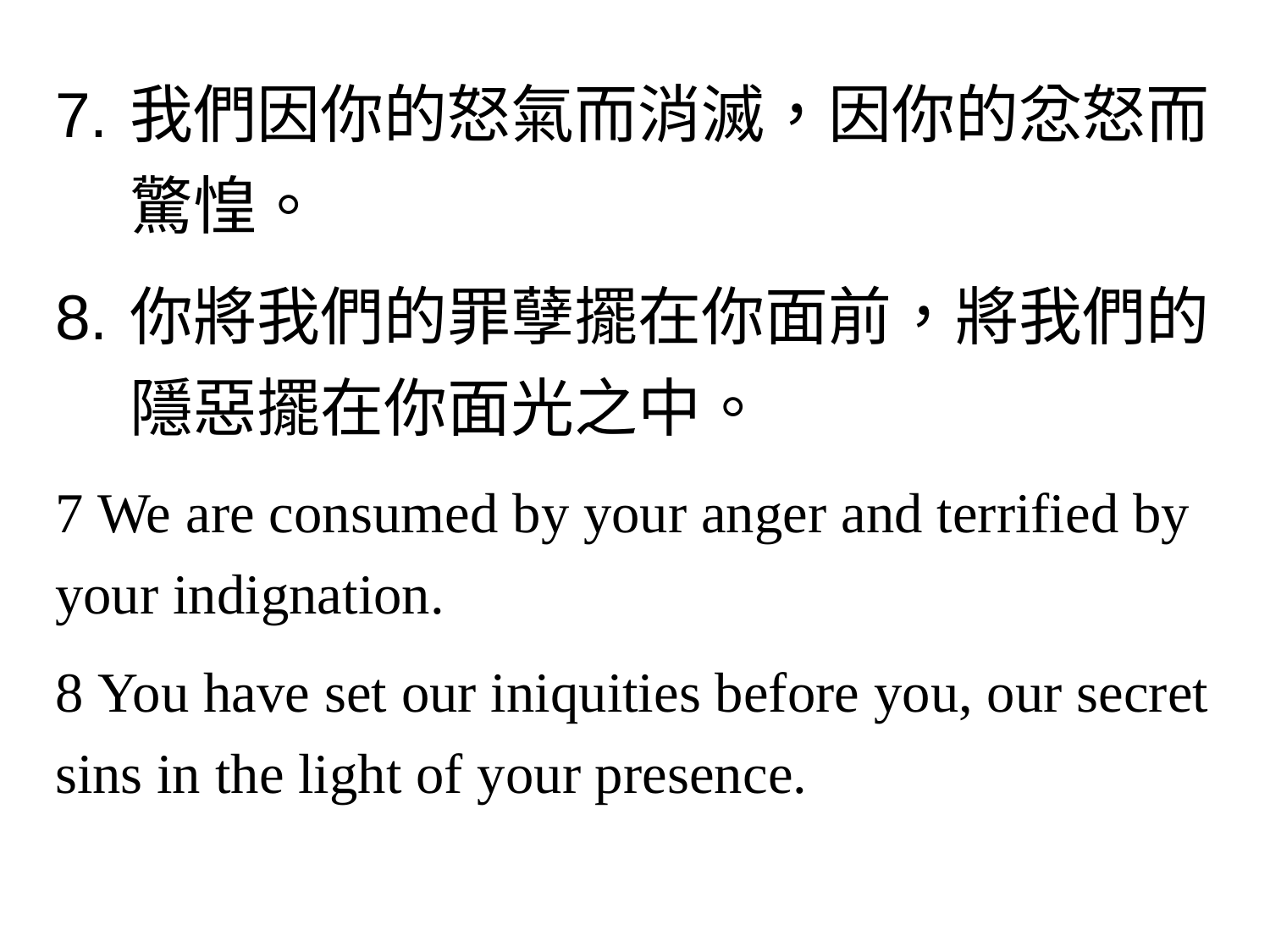

我們因你的怒氣而消滅，因你的忿怒而驚惶。
你將我們的罪孽擺在你面前，將我們的隱惡擺在你面光之中。
7 We are consumed by your anger and terrified by your indignation.
8 You have set our iniquities before you, our secret sins in the light of your presence.